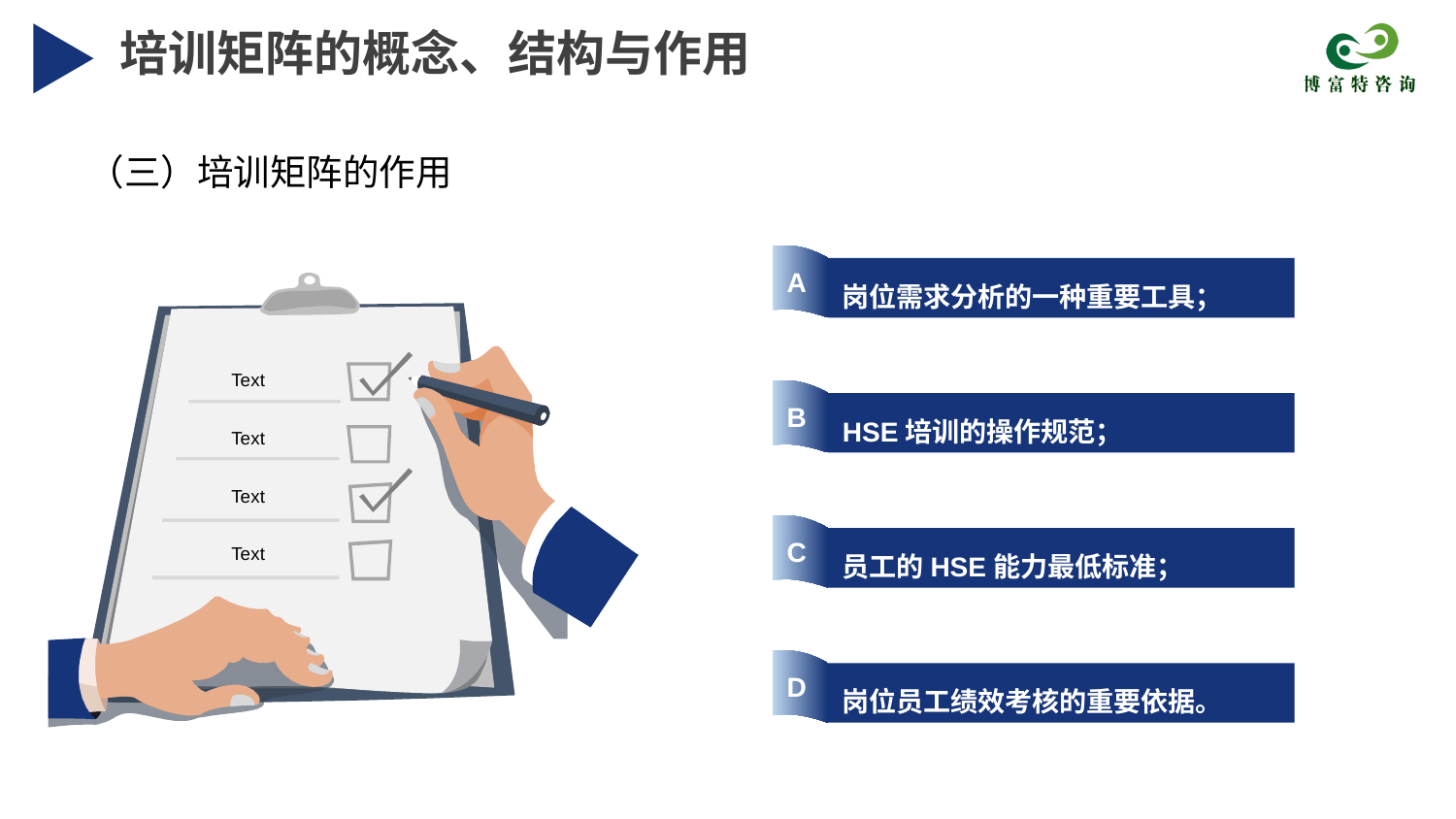

培训矩阵的概念、结构与作用
（三）培训矩阵的作用
A
岗位需求分析的一种重要工具；
B
HSE培训的操作规范；
C
员工的HSE能力最低标准；
D
岗位员工绩效考核的重要依据。

Text

Text

Text

Text